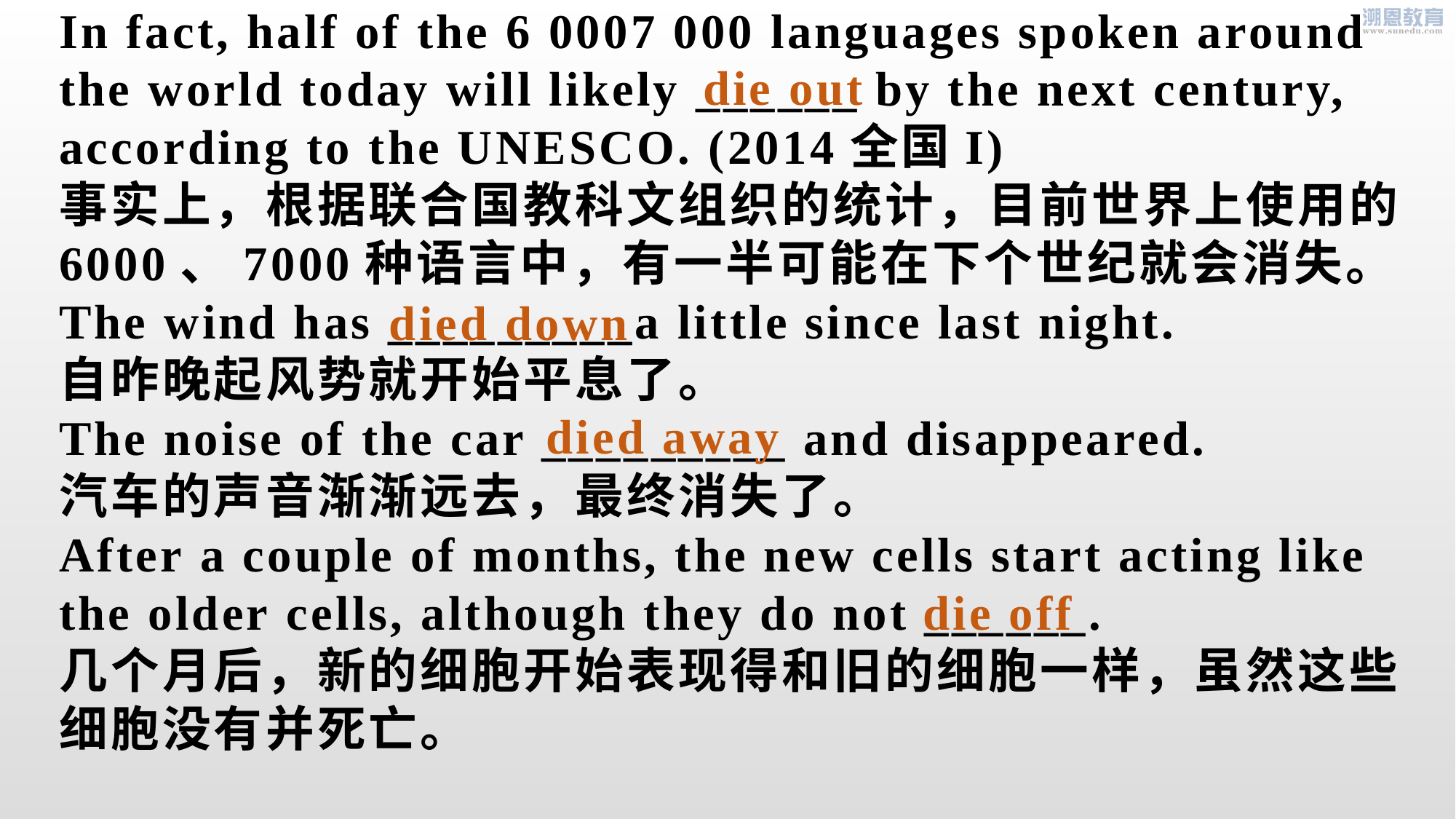

die out
In fact, half of the 6 0007 000 languages spoken around the world today will likely ______ by the next century, according to the UNESCO. (2014全国I)
事实上，根据联合国教科文组织的统计，目前世界上使用的6000、7000种语言中，有一半可能在下个世纪就会消失。
The wind has _________a little since last night.
自昨晚起风势就开始平息了。
The noise of the car _________ and disappeared.
汽车的声音渐渐远去，最终消失了。
After a couple of months, the new cells start acting like the older cells, although they do not ______.
几个月后，新的细胞开始表现得和旧的细胞一样，虽然这些细胞没有并死亡。

died down
died away
die off